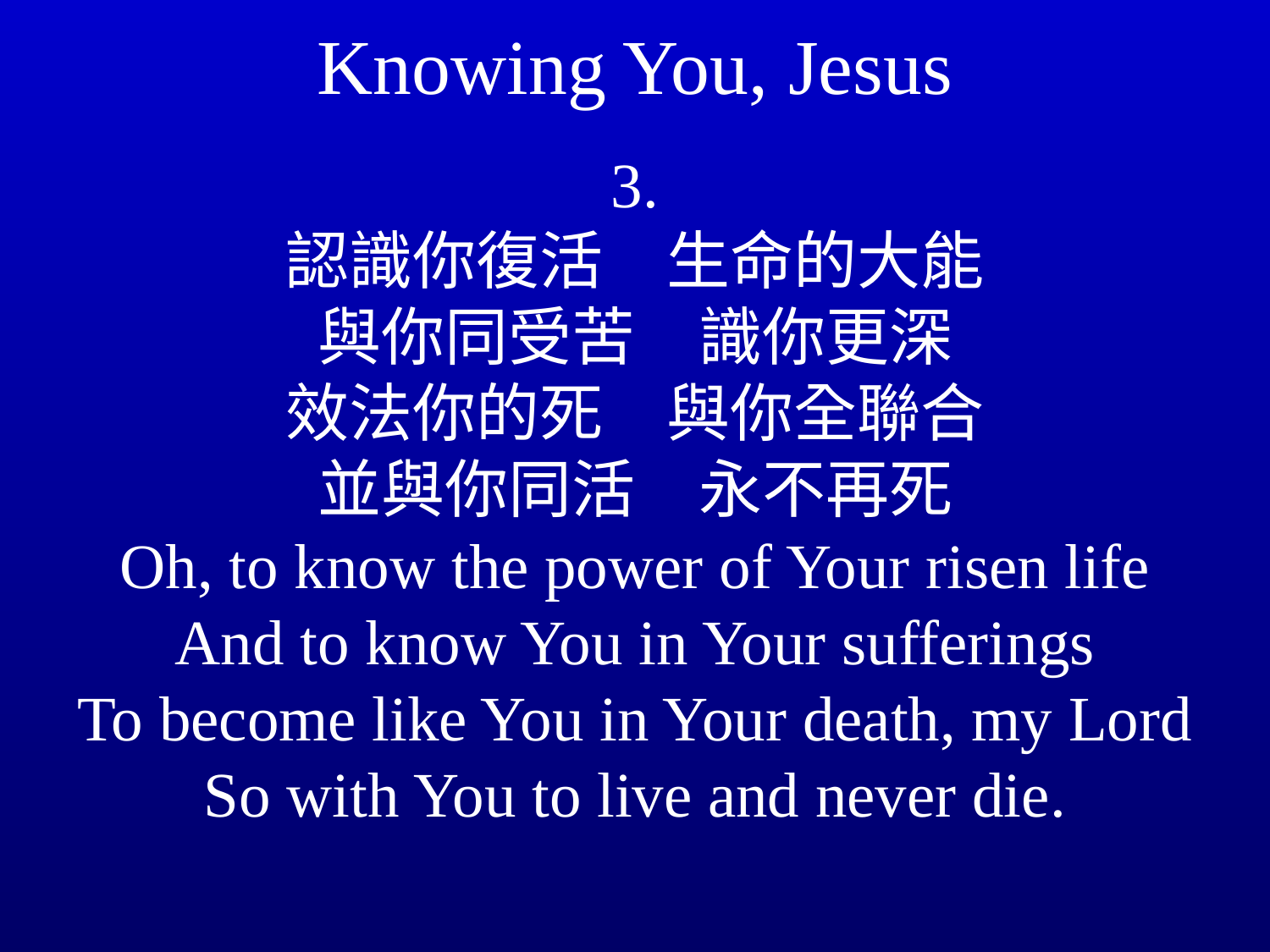

# Knowing You, Jesus
3.
認識你復活	生命的大能
與你同受苦	識你更深
效法你的死	與你全聯合
並與你同活	永不再死
Oh, to know the power of Your risen life
And to know You in Your sufferings
To become like You in Your death, my Lord
So with You to live and never die.